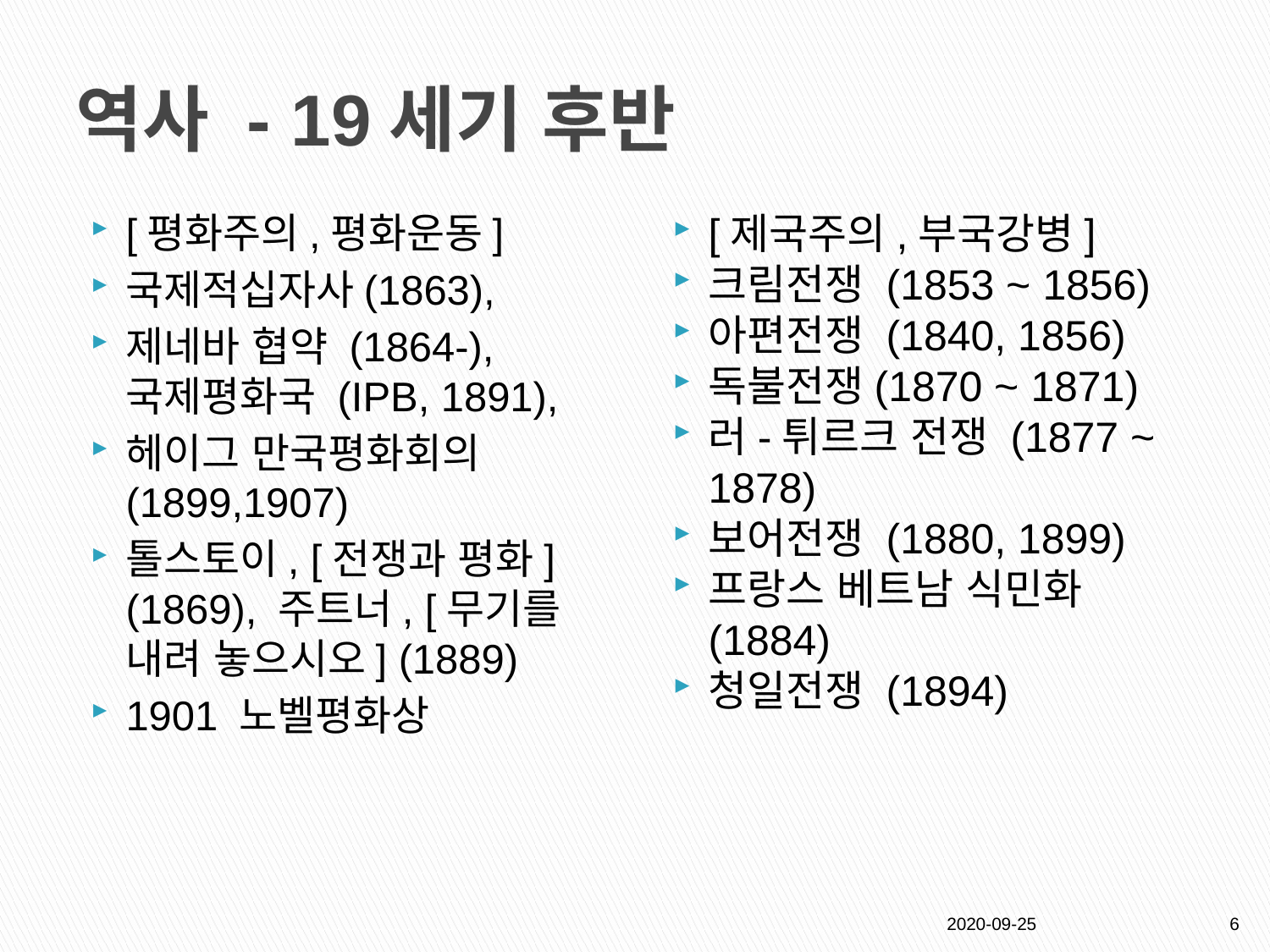

# 역사 - 19세기 후반
[평화주의,평화운동]
국제적십자사(1863),
제네바 협약 (1864-),      국제평화국 (IPB, 1891),
헤이그 만국평화회의 (1899,1907)
톨스토이, [전쟁과 평화] (1869), 주트너, [무기를 내려 놓으시오] (1889)
1901 노벨평화상
[제국주의,부국강병]
크림전쟁 (1853 ~ 1856)
아편전쟁 (1840, 1856)
독불전쟁(1870 ~ 1871)
러-튀르크 전쟁 (1877 ~ 1878)
보어전쟁 (1880, 1899)
프랑스 베트남 식민화 (1884)
청일전쟁 (1894)

2020-09-25
6